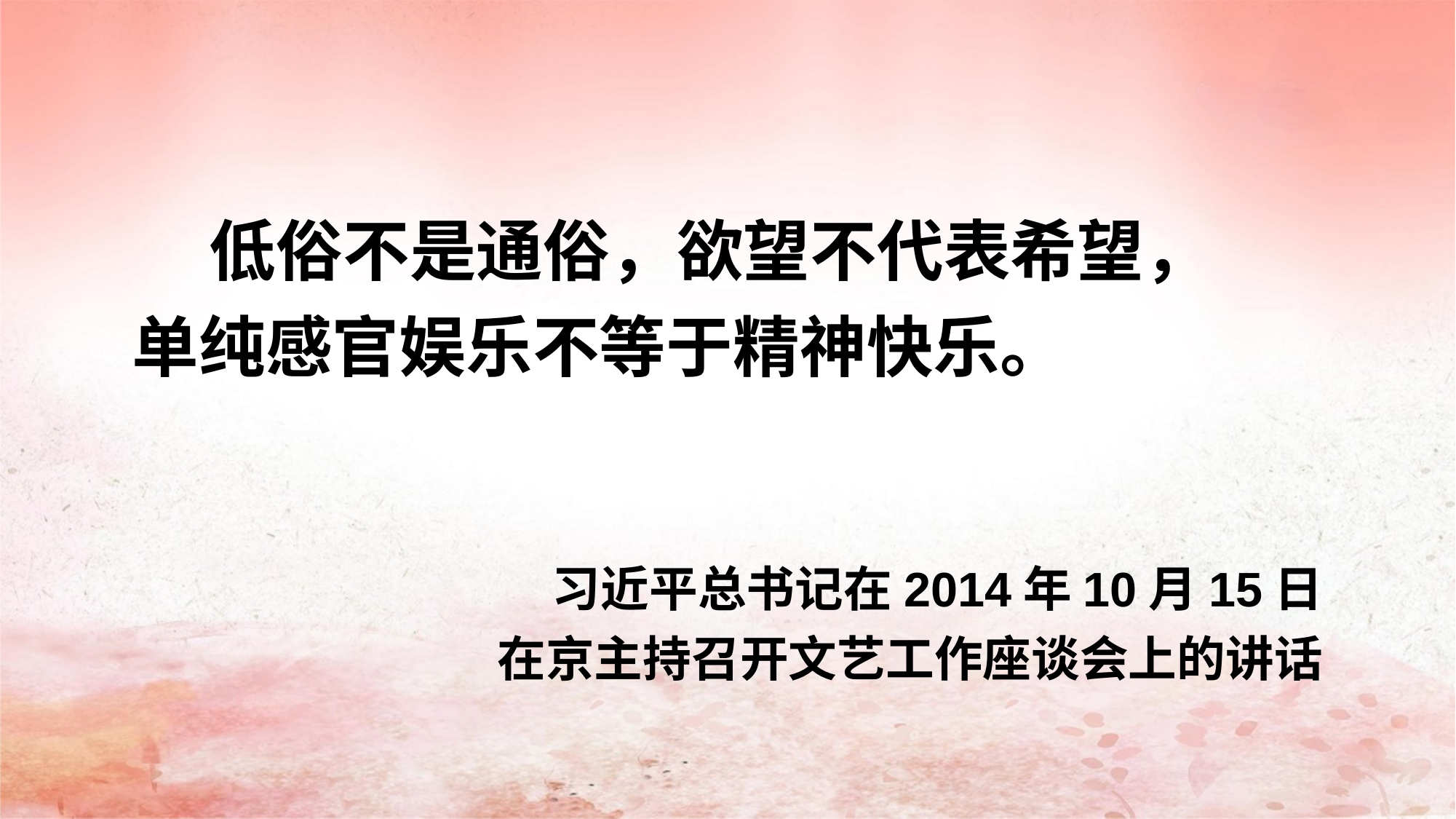

低俗不是通俗，欲望不代表希望，
单纯感官娱乐不等于精神快乐。

习近平总书记在2014年10月15日
在京主持召开文艺工作座谈会上的讲话